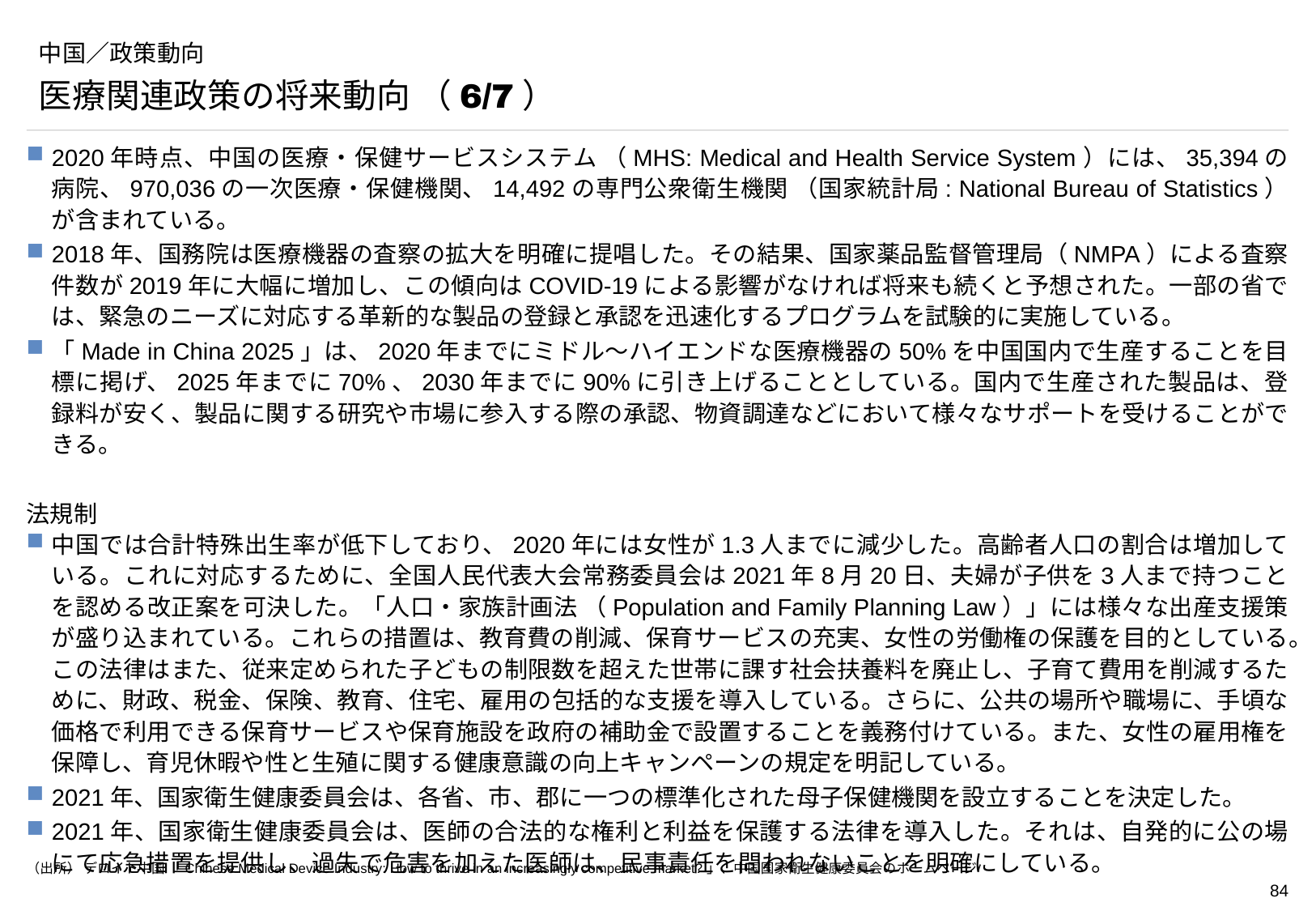

# 中国／政策動向
医療関連政策の将来動向 （6/7）
2020年時点、中国の医療・保健サービスシステム （MHS: Medical and Health Service System）には、35,394の病院、970,036の一次医療・保健機関、14,492の専門公衆衛生機関 （国家統計局: National Bureau of Statistics）が含まれている。
2018年、国務院は医療機器の査察の拡大を明確に提唱した。その結果、国家薬品監督管理局（NMPA）による査察件数が2019年に大幅に増加し、この傾向はCOVID-19による影響がなければ将来も続くと予想された。一部の省では、緊急のニーズに対応する革新的な製品の登録と承認を迅速化するプログラムを試験的に実施している。
「Made in China 2025」は、2020年までにミドル～ハイエンドな医療機器の50%を中国国内で生産することを目標に掲げ、2025年までに70%、2030年までに90%に引き上げることとしている。国内で生産された製品は、登録料が安く、製品に関する研究や市場に参入する際の承認、物資調達などにおいて様々なサポートを受けることができる。

法規制
中国では合計特殊出生率が低下しており、2020年には女性が1.3人までに減少した。高齢者人口の割合は増加している。これに対応するために、全国人民代表大会常務委員会は2021年8月20日、夫婦が子供を3人まで持つことを認める改正案を可決した。「人口・家族計画法 （Population and Family Planning Law）」には様々な出産支援策が盛り込まれている。これらの措置は、教育費の削減、保育サービスの充実、女性の労働権の保護を目的としている。この法律はまた、従来定められた子どもの制限数を超えた世帯に課す社会扶養料を廃止し、子育て費用を削減するために、財政、税金、保険、教育、住宅、雇用の包括的な支援を導入している。さらに、公共の場所や職場に、手頃な価格で利用できる保育サービスや保育施設を政府の補助金で設置することを義務付けている。また、女性の雇用権を保障し、育児休暇や性と生殖に関する健康意識の向上キャンペーンの規定を明記している。
2021年、国家衛生健康委員会は、各省、市、郡に一つの標準化された母子保健機関を設立することを決定した。
2021年、国家衛生健康委員会は、医師の合法的な権利と利益を保護する法律を導入した。それは、自発的に公の場にて応急措置を提供し、過失で危害を加えた医師は、民事責任を問われないことを明確にしている。
（出所） デロイト中国 「Chinese Medical Device Industry: How to thrive in an increasingly competitive market?」、中国国家衛生健康委員会のホームページ